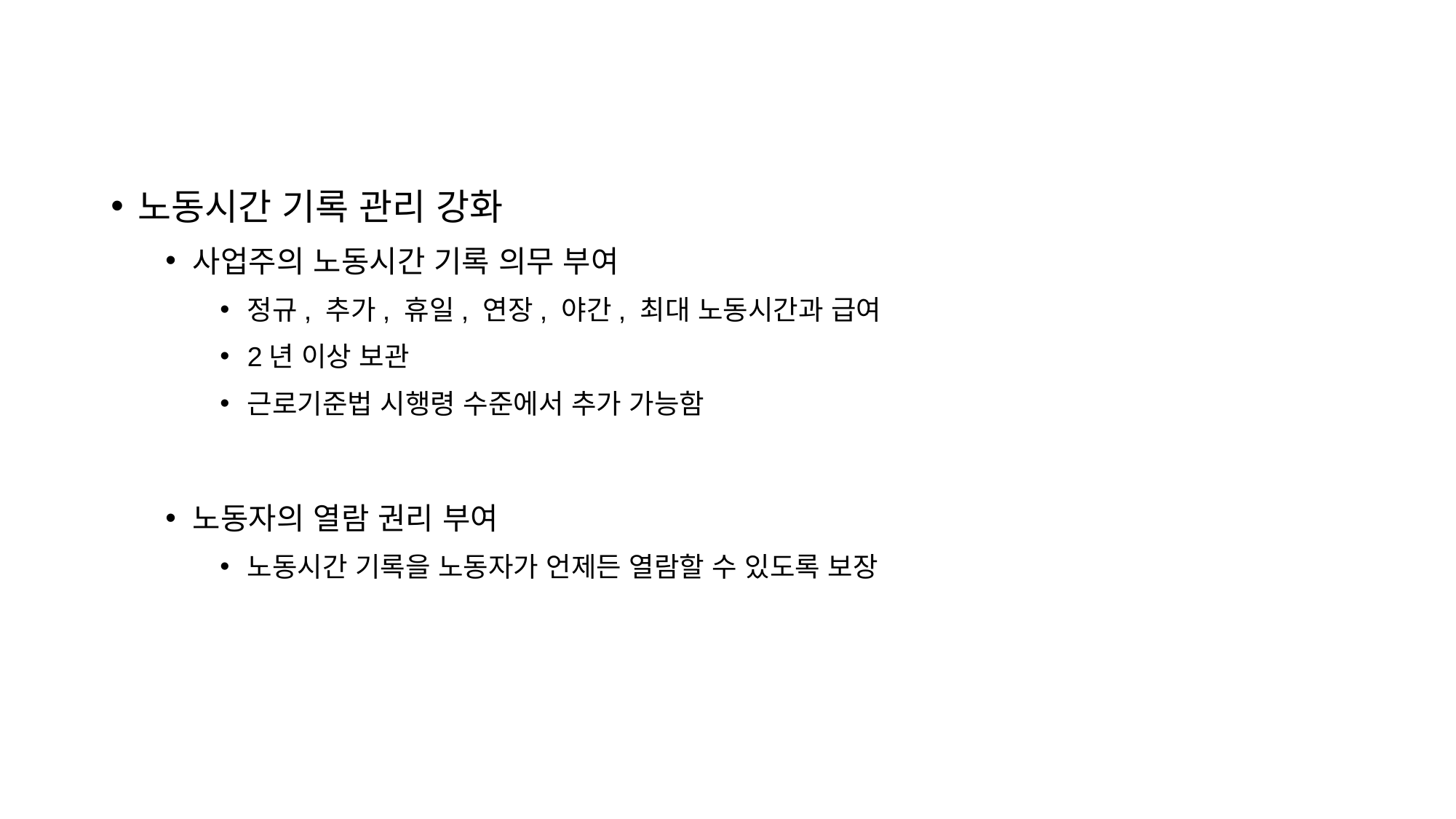

#
노동시간 기록 관리 강화
사업주의 노동시간 기록 의무 부여
정규, 추가, 휴일, 연장, 야간, 최대 노동시간과 급여
2년 이상 보관
근로기준법 시행령 수준에서 추가 가능함

노동자의 열람 권리 부여
노동시간 기록을 노동자가 언제든 열람할 수 있도록 보장